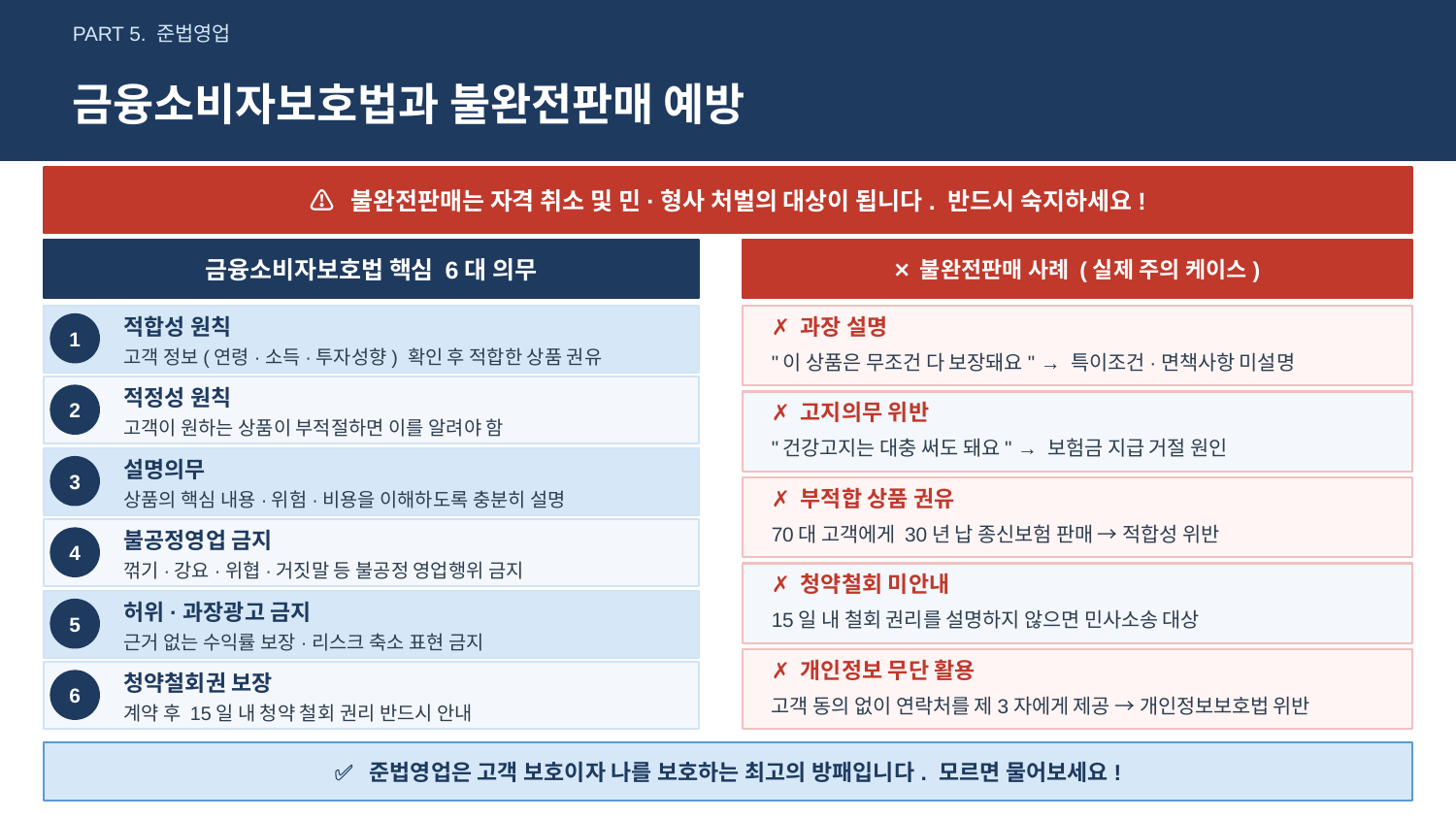

PART 5. 준법영업
금융소비자보호법과 불완전판매 예방

⚠️  불완전판매는 자격 취소 및 민·형사 처벌의 대상이 됩니다. 반드시 숙지하세요!

금융소비자보호법 핵심 6대 의무

❌ 불완전판매 사례 (실제 주의 케이스)

적합성 원칙
✗ 과장 설명

1
고객 정보(연령·소득·투자성향) 확인 후 적합한 상품 권유
"이 상품은 무조건 다 보장돼요" → 특이조건·면책사항 미설명

적정성 원칙

2

✗ 고지의무 위반
고객이 원하는 상품이 부적절하면 이를 알려야 함
"건강고지는 대충 써도 돼요" → 보험금 지급 거절 원인

설명의무

3

✗ 부적합 상품 권유
상품의 핵심 내용·위험·비용을 이해하도록 충분히 설명
70대 고객에게 30년 납 종신보험 판매 → 적합성 위반

불공정영업 금지

4
꺾기·강요·위협·거짓말 등 불공정 영업행위 금지

✗ 청약철회 미안내

허위·과장광고 금지

5
15일 내 철회 권리를 설명하지 않으면 민사소송 대상
근거 없는 수익률 보장·리스크 축소 표현 금지

✗ 개인정보 무단 활용

청약철회권 보장

6
고객 동의 없이 연락처를 제3자에게 제공 → 개인정보보호법 위반
계약 후 15일 내 청약 철회 권리 반드시 안내

✅  준법영업은 고객 보호이자 나를 보호하는 최고의 방패입니다. 모르면 물어보세요!